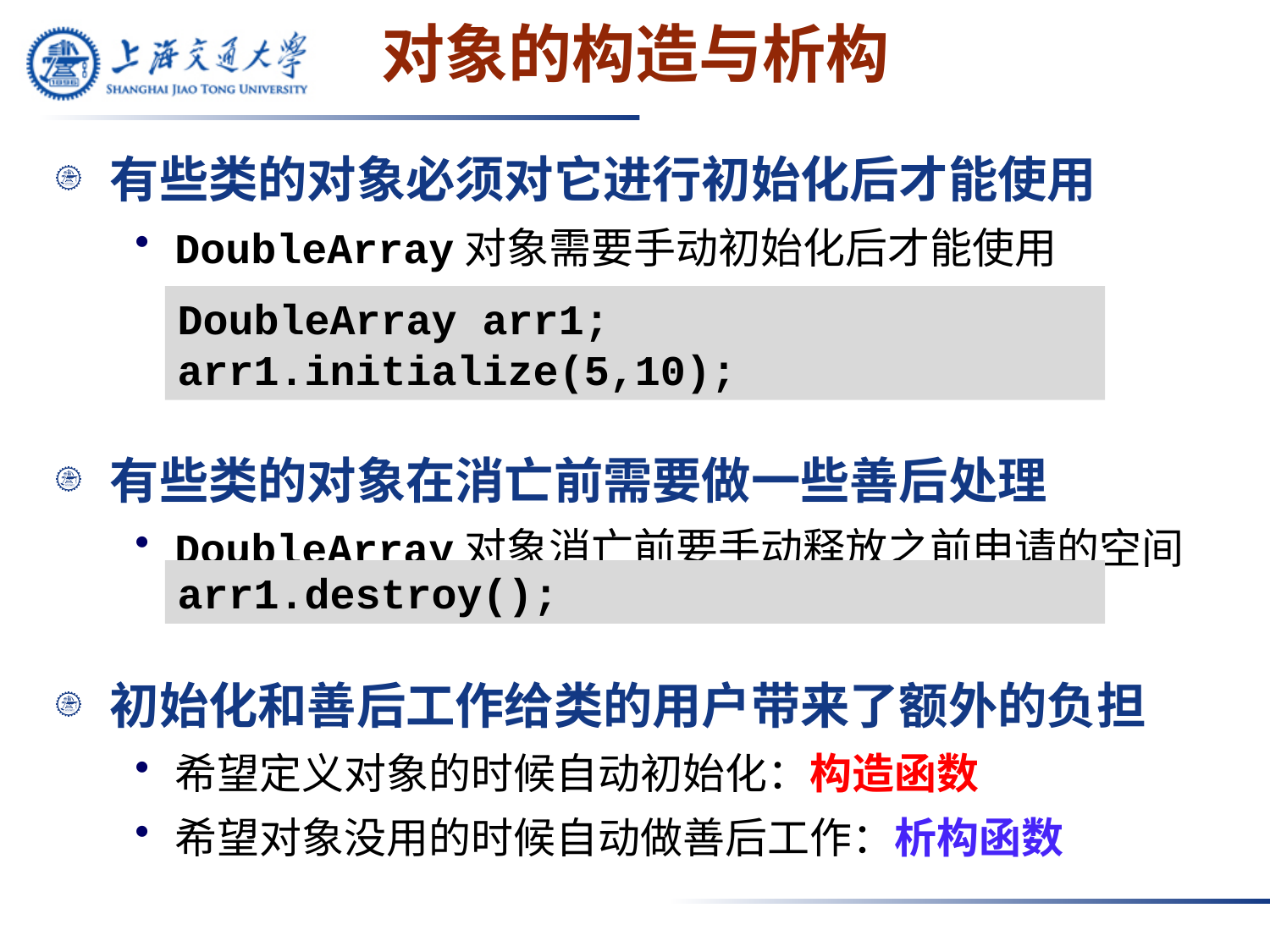

# 对象的构造与析构
有些类的对象必须对它进行初始化后才能使用
DoubleArray对象需要手动初始化后才能使用

有些类的对象在消亡前需要做一些善后处理
DoubleArray对象消亡前要手动释放之前申请的空间

初始化和善后工作给类的用户带来了额外的负担
希望定义对象的时候自动初始化：构造函数
希望对象没用的时候自动做善后工作：析构函数
DoubleArray arr1;
arr1.initialize(5,10);
arr1.destroy();